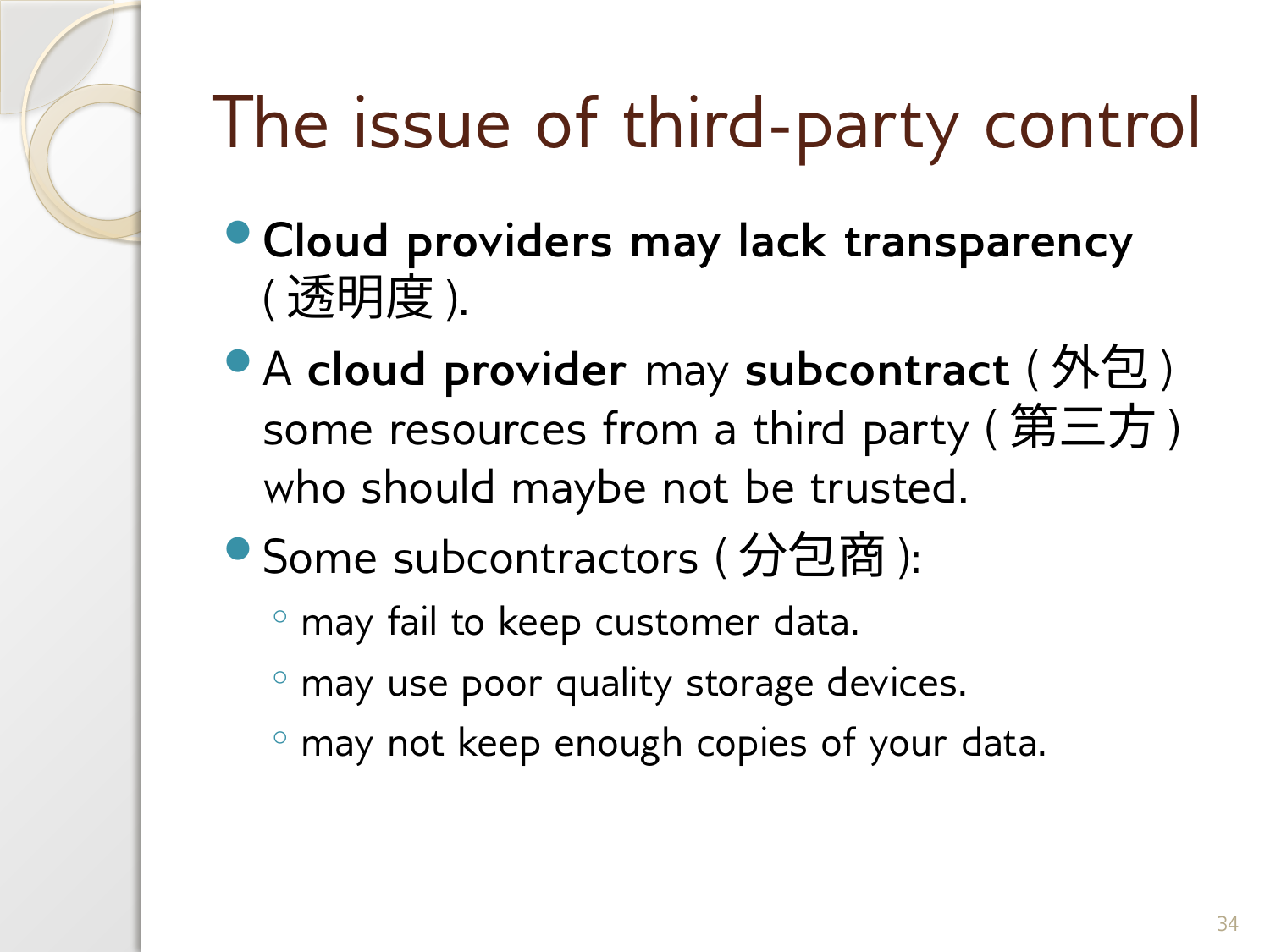

# The issue of third-party control
Cloud providers may lack transparency
(透明度).
A cloud provider may subcontract (外包) some resources from a third party (第三方) who should maybe not be trusted.
Some subcontractors (分包商):
may fail to keep customer data.
may use poor quality storage devices.
may not keep enough copies of your data.

34